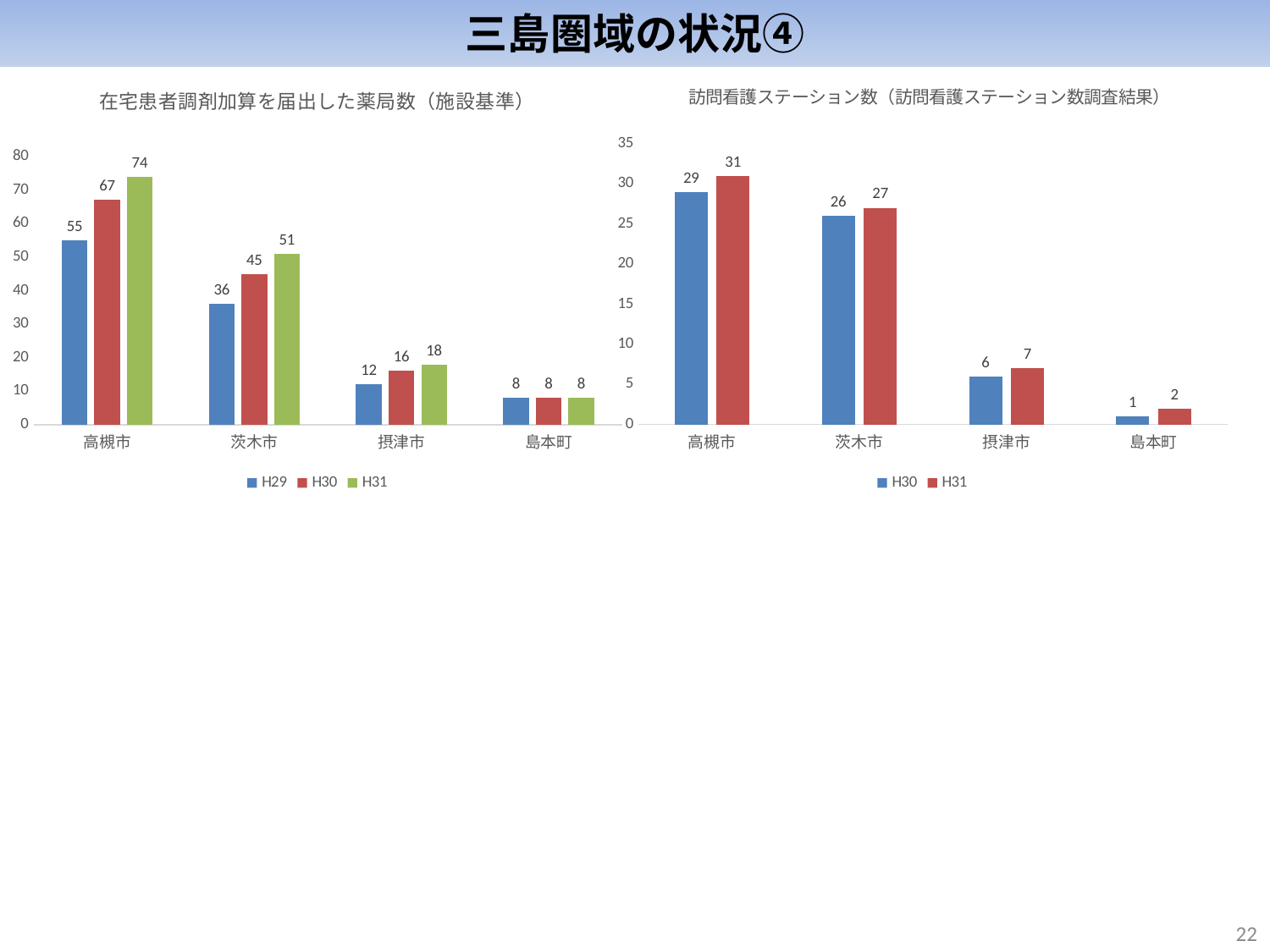

三島圏域の状況④

### Chart: 訪問看護ステーション数（訪問看護ステーション数調査結果）

| Category | H30 | H31 |
|---|---|---|
| 高槻市 | 29.0 | 31.0 |
| 茨木市 | 26.0 | 27.0 |
| 摂津市 | 6.0 | 7.0 |
| 島本町 | 1.0 | 2.0 |

### Chart: 在宅患者調剤加算を届出した薬局数（施設基準）

| Category | H29 | H30 | H31 |
|---|---|---|---|
| 高槻市 | 55.0 | 67.0 | 74.0 |
| 茨木市 | 36.0 | 45.0 | 51.0 |
| 摂津市 | 12.0 | 16.0 | 18.0 |
| 島本町 | 8.0 | 8.0 | 8.0 |
22